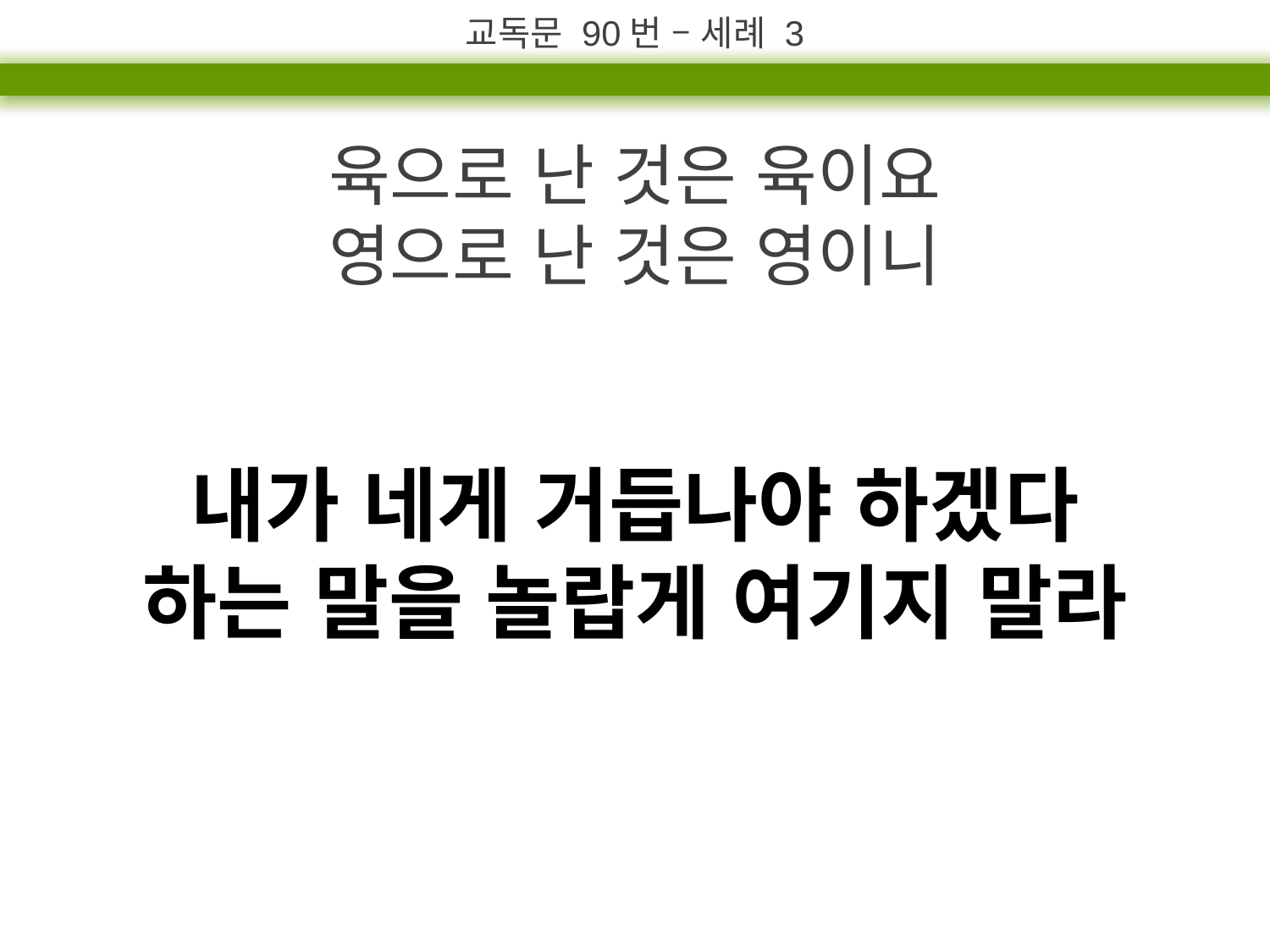

교독문 90번 – 세례 3

육으로 난 것은 육이요
영으로 난 것은 영이니
내가 네게 거듭나야 하겠다
하는 말을 놀랍게 여기지 말라